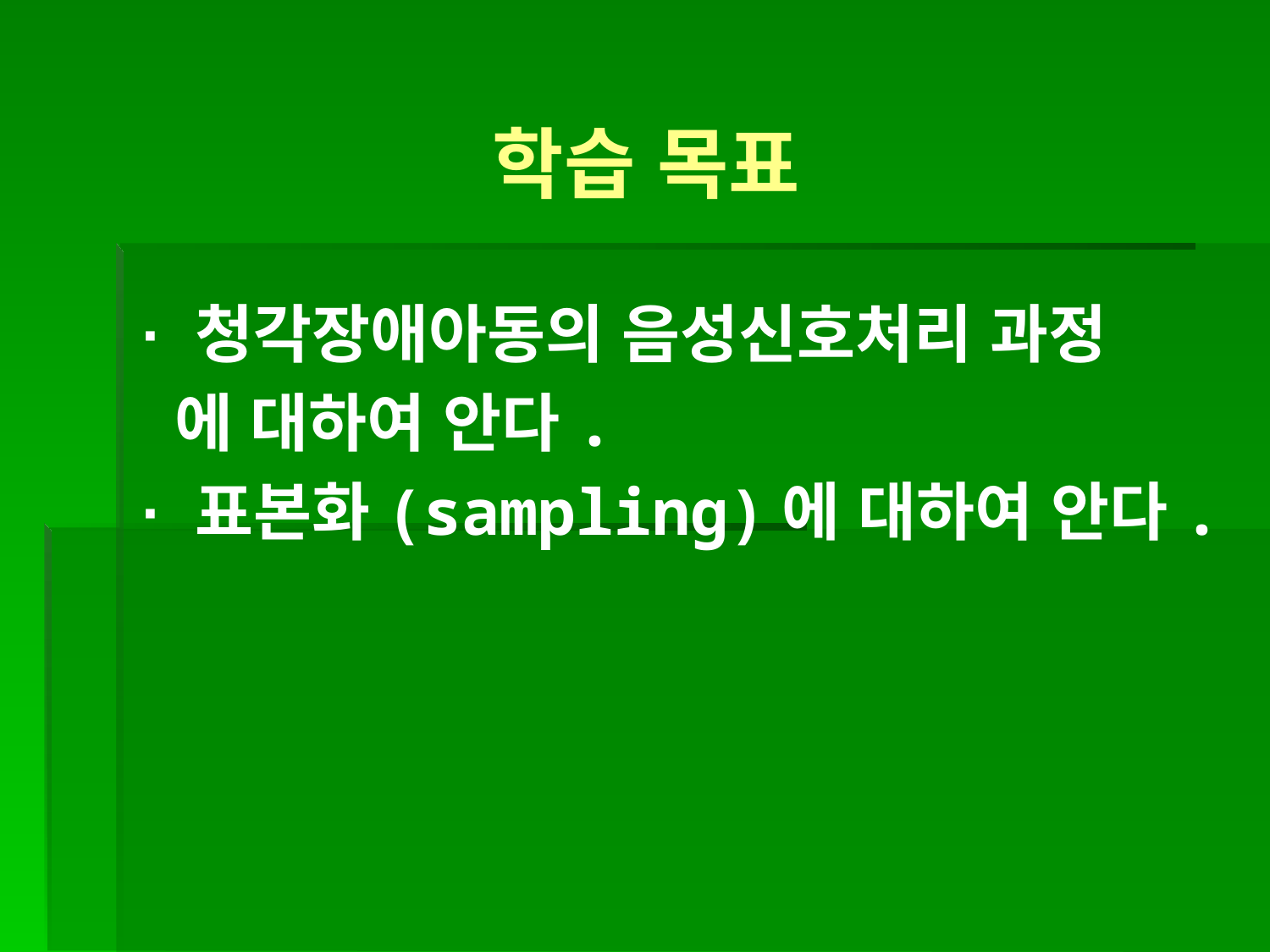

학습 목표
· 청각장애아동의 음성신호처리 과정
 에 대하여 안다.
· 표본화(sampling)에 대하여 안다.